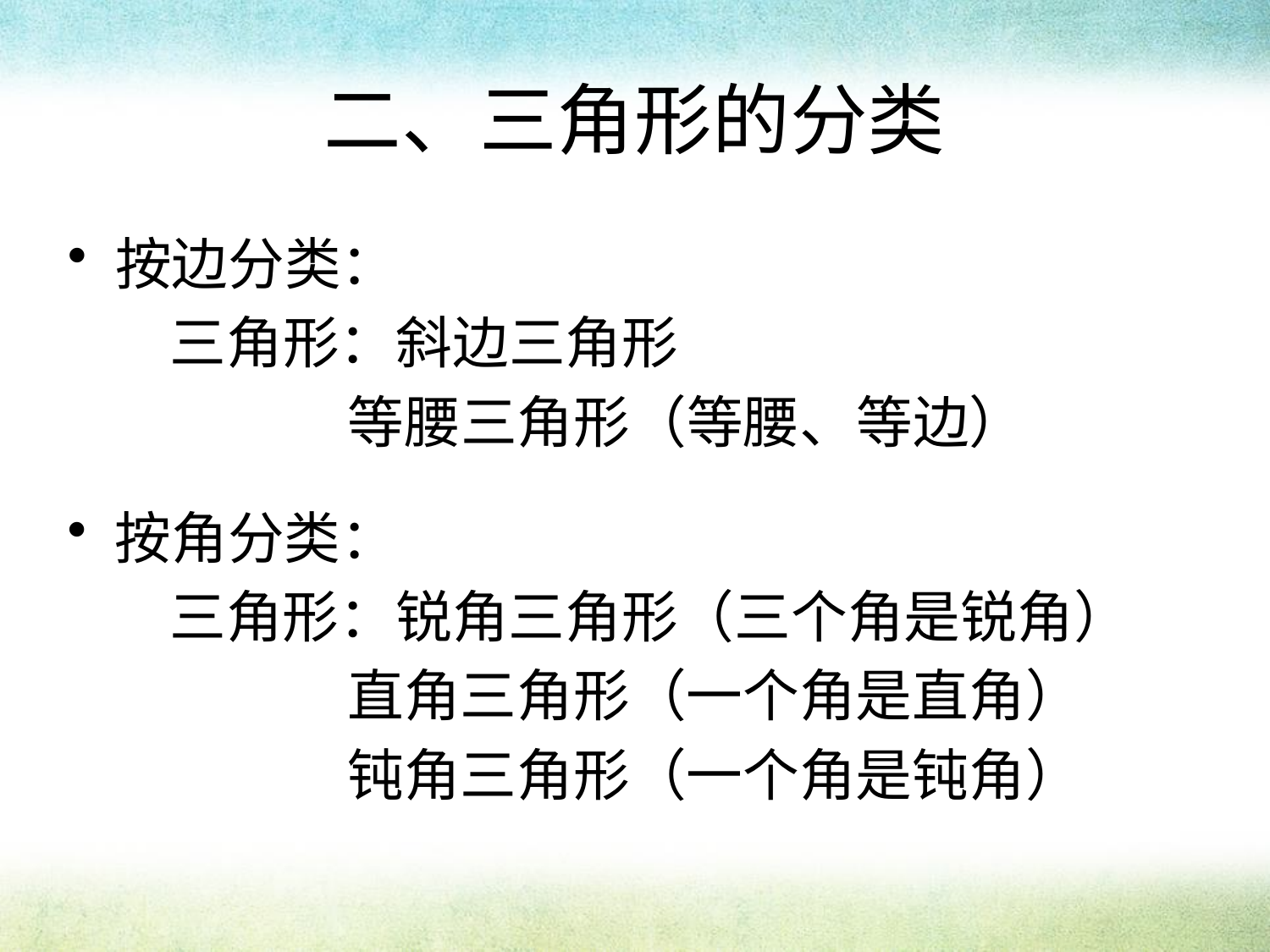

# 二、三角形的分类
按边分类：
       三角形：斜边三角形
                     等腰三角形（等腰、等边）

按角分类：
       三角形：锐角三角形（三个角是锐角）
                     直角三角形（一个角是直角）
                     钝角三角形（一个角是钝角）